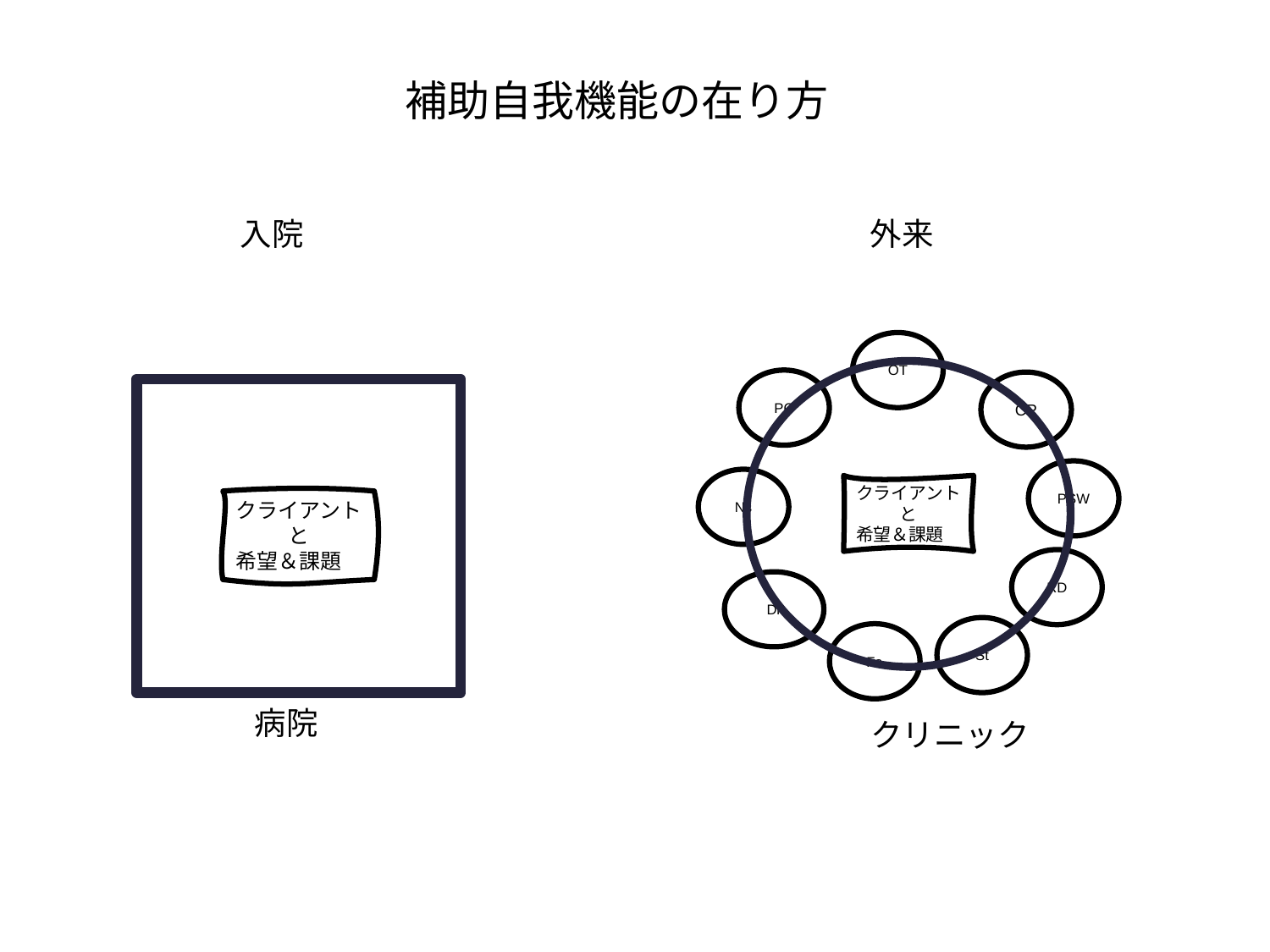

補助自我機能の在り方
入院
外来
OT

PC
CP

PSW
Ns
クライアント
と
希望＆課題
クライアント
と
希望＆課題
RD
Dr
St
Fa
病院
クリニック